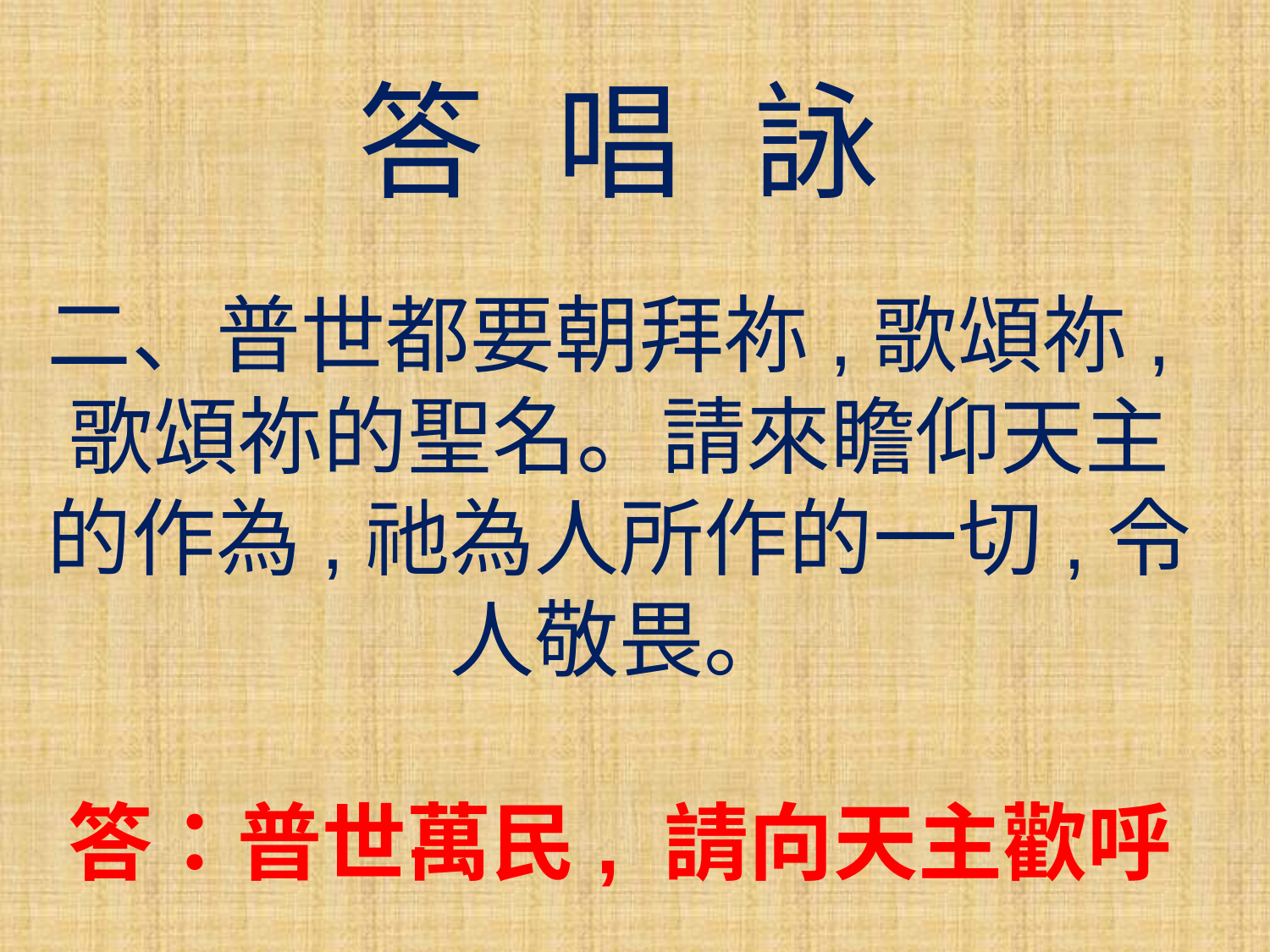

答  唱  詠

二、普世都要朝拜祢,歌頌祢,歌頌祢的聖名。請來瞻仰天主的作為,祂為人所作的一切,令人敬畏。

答：普世萬民, 請向天主歡呼